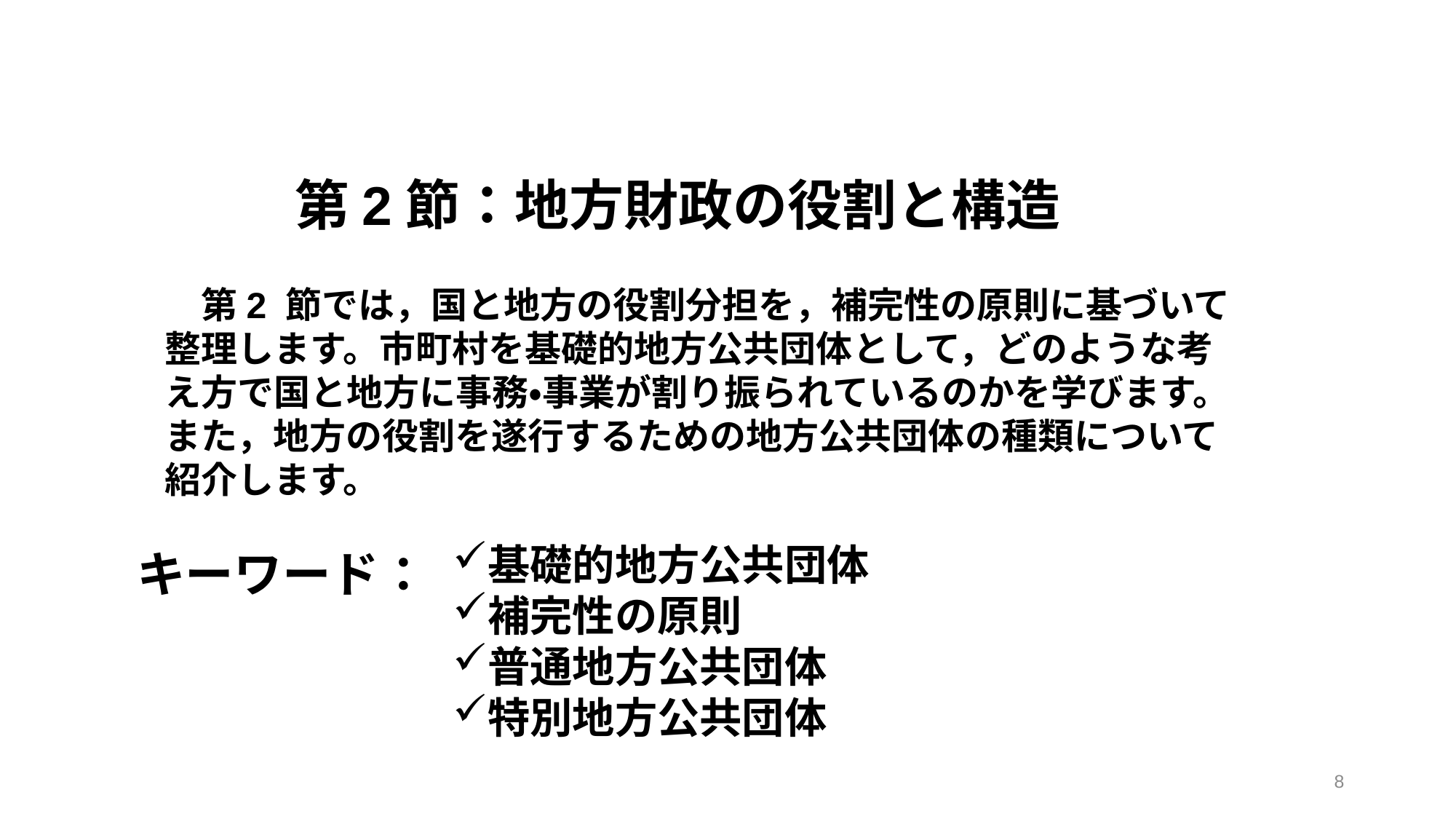

# 第2節：地方財政の役割と構造
　第2 節では，国と地方の役割分担を，補完性の原則に基づいて整理します。市町村を基礎的地方公共団体として，どのような考え方で国と地方に事務・事業が割り振られているのかを学びます。また，地方の役割を遂行するための地方公共団体の種類について紹介します。
基礎的地方公共団体
補完性の原則
普通地方公共団体
特別地方公共団体
キーワード：
8